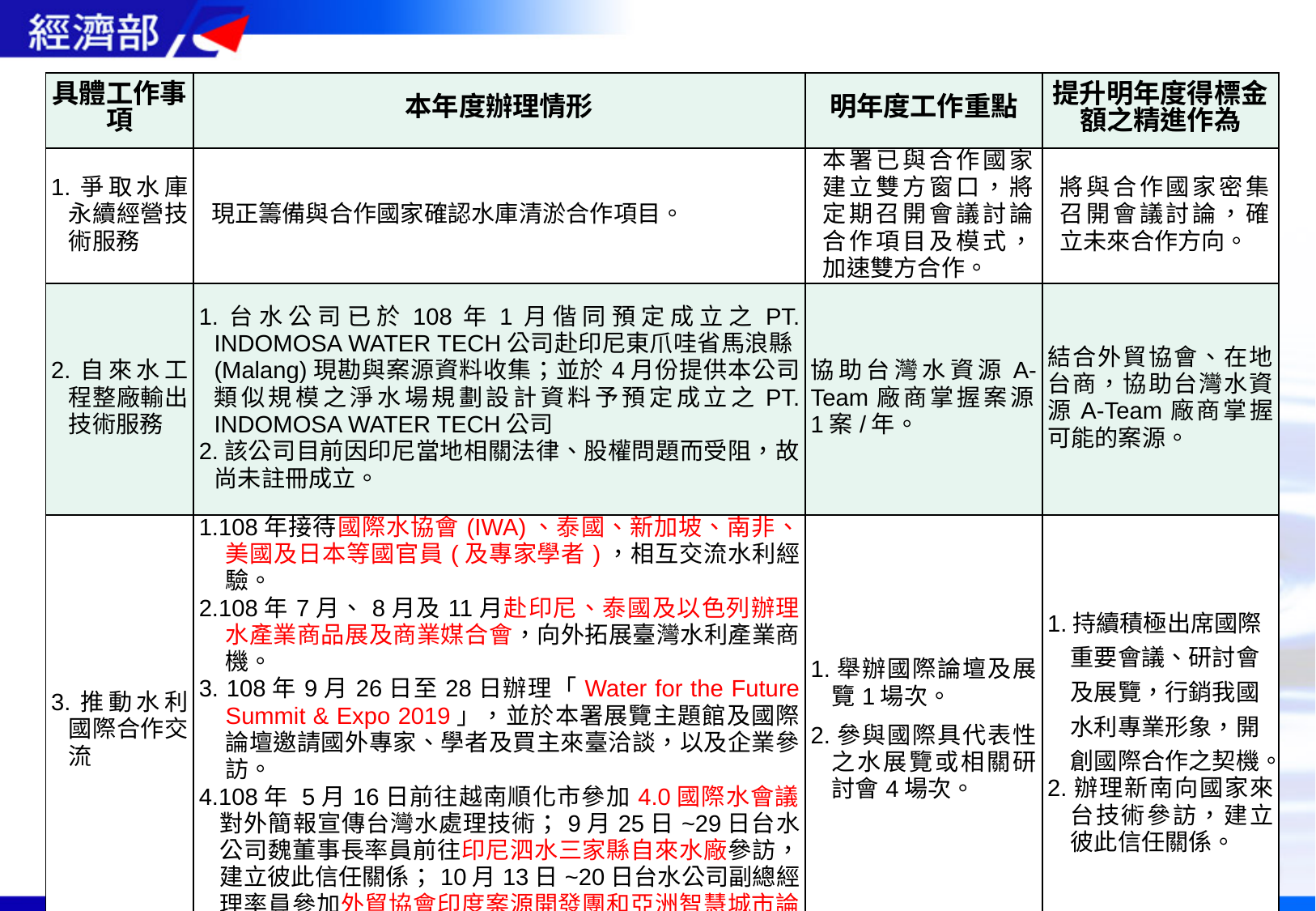

| 具體工作事項 | 本年度辦理情形 | 明年度工作重點 | 提升明年度得標金額之精進作為 |
| --- | --- | --- | --- |
| 1.爭取水庫永續經營技術服務 | 現正籌備與合作國家確認水庫清淤合作項目。 | 本署已與合作國家建立雙方窗口，將定期召開會議討論合作項目及模式，加速雙方合作。 | 將與合作國家密集召開會議討論，確立未來合作方向。 |
| 2.自來水工程整廠輸出技術服務 | 1.台水公司已於108年1月偕同預定成立之PT. INDOMOSA WATER TECH公司赴印尼東爪哇省馬浪縣(Malang)現勘與案源資料收集；並於4月份提供本公司類似規模之淨水場規劃設計資料予預定成立之PT. INDOMOSA WATER TECH公司 2.該公司目前因印尼當地相關法律、股權問題而受阻，故尚未註冊成立。 | 協助台灣水資源A-Team廠商掌握案源，1案/年。 | 結合外貿協會、在地台商，協助台灣水資源A-Team廠商掌握可能的案源。 |
| 3.推動水利國際合作交流 | 1.108年接待國際水協會(IWA)、泰國、新加坡、南非、美國及日本等國官員(及專家學者)，相互交流水利經驗。 2.108年7月、8月及11月赴印尼、泰國及以色列辦理水產業商品展及商業媒合會，向外拓展臺灣水利產業商機。 3. 108年9月26日至28日辦理「Water for the Future Summit & Expo 2019」，並於本署展覽主題館及國際論壇邀請國外專家、學者及買主來臺洽談，以及企業參訪。 4.108年 5月16日前往越南順化市參加4.0國際水會議，對外簡報宣傳台灣水處理技術；9月25日~29日台水公司魏董事長率員前往印尼泗水三家縣自來水廠參訪，建立彼此信任關係；10月13日~20日台水公司副總經理率員參加外貿協會印度案源開發團和亞洲智慧城市論壇。 | 1.舉辦國際論壇及展覽1場次。 2.參與國際具代表性之水展覽或相關研討會4場次。 | 1.持續積極出席國際重要會議、研討會及展覽，行銷我國水利專業形象，開創國際合作之契機。 2.辦理新南向國家來台技術參訪，建立彼此信任關係。 |